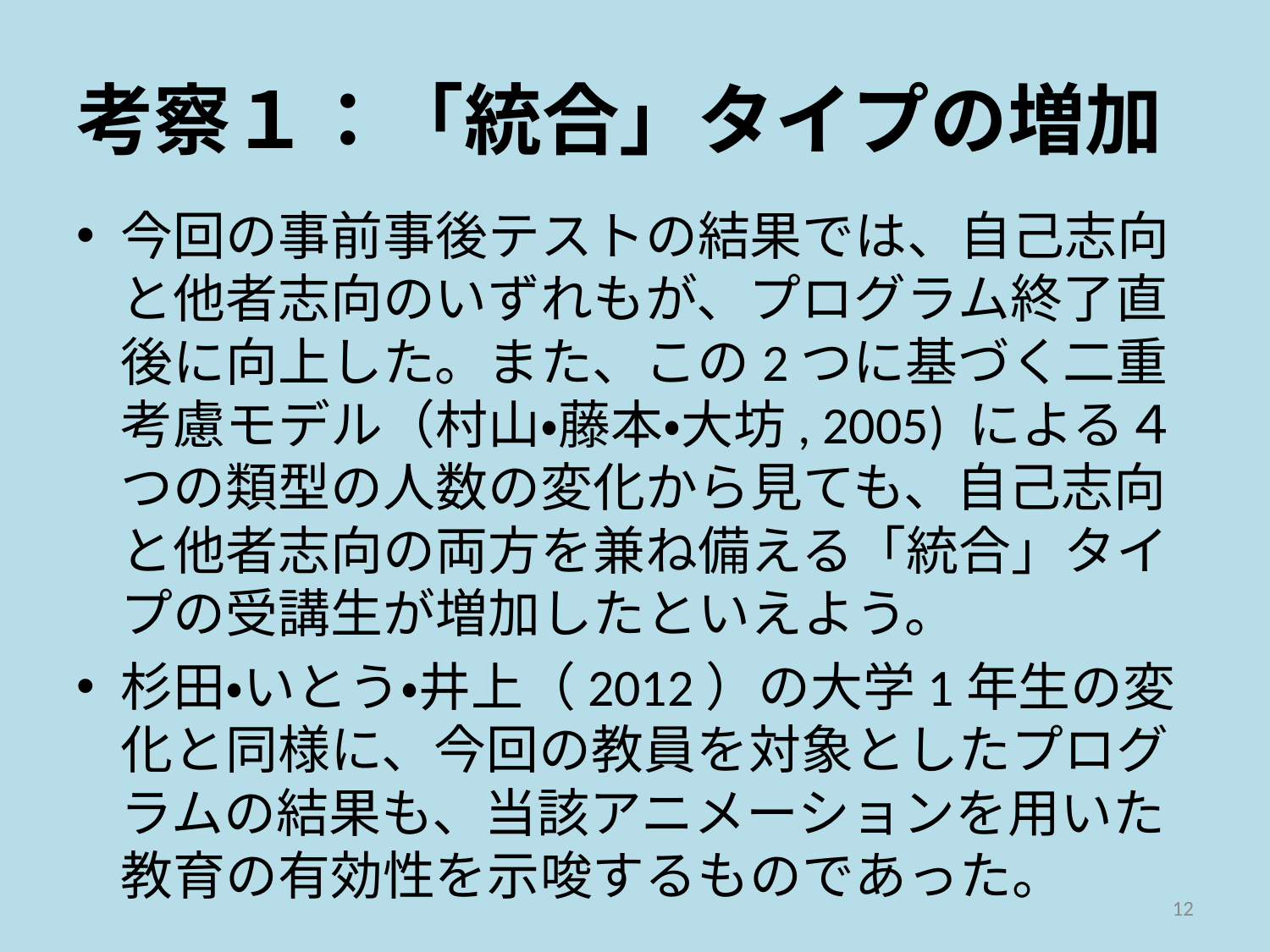

# 考察１：「統合」タイプの増加
今回の事前事後テストの結果では、自己志向と他者志向のいずれもが、プログラム終了直後に向上した。また、この2つに基づく二重考慮モデル（村山・藤本・大坊, 2005) による４つの類型の人数の変化から見ても、自己志向と他者志向の両方を兼ね備える「統合」タイプの受講生が増加したといえよう。
杉田・いとう・井上（2012）の大学1年生の変化と同様に、今回の教員を対象としたプログラムの結果も、当該アニメーションを用いた教育の有効性を示唆するものであった。
12